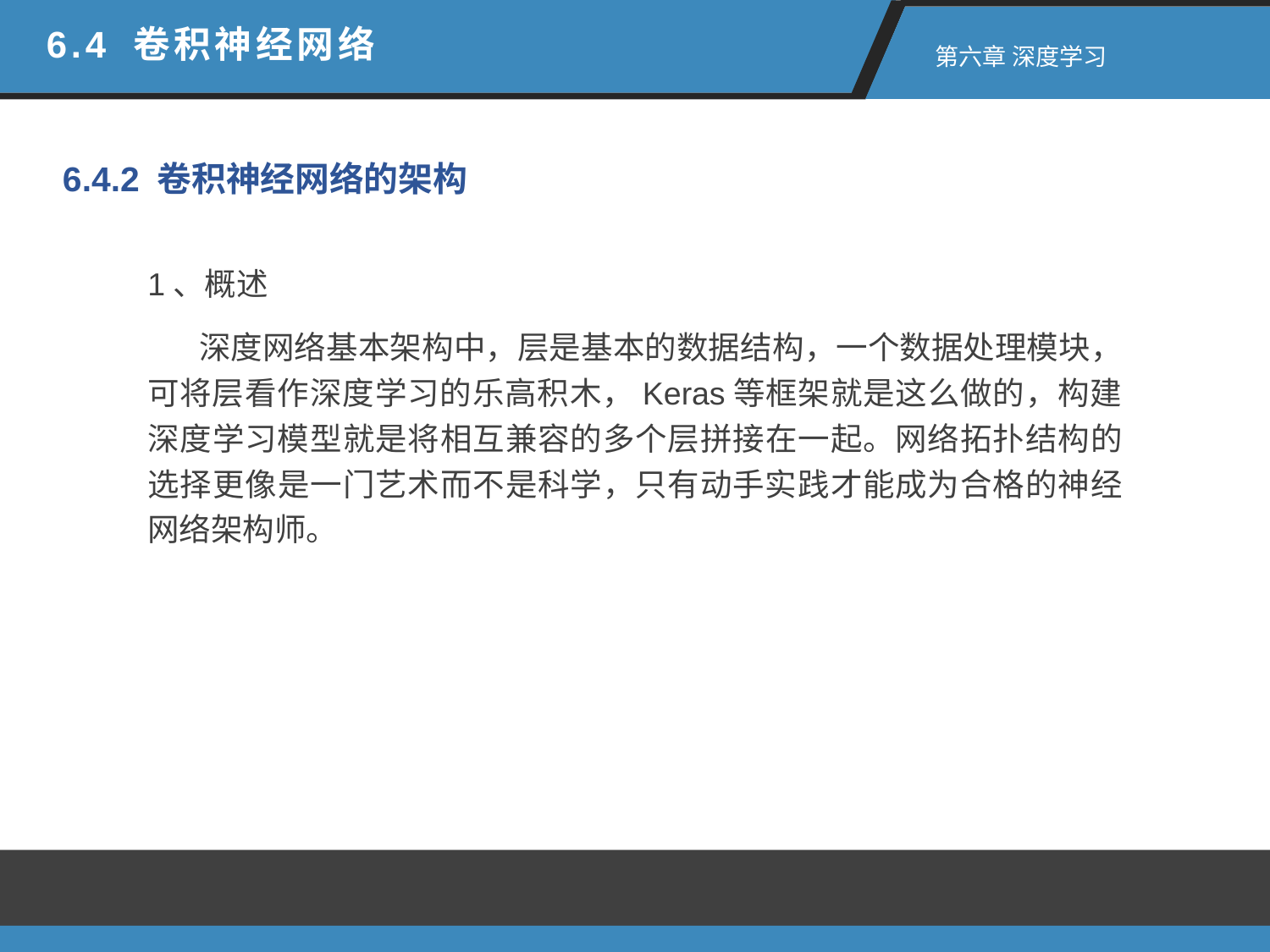

6.4 卷积神经网络
  第六章 深度学习
6.4.2 卷积神经网络的架构
1、概述
      深度网络基本架构中，层是基本的数据结构，一个数据处理模块，可将层看作深度学习的乐高积木，Keras等框架就是这么做的，构建深度学习模型就是将相互兼容的多个层拼接在一起。网络拓扑结构的选择更像是一门艺术而不是科学，只有动手实践才能成为合格的神经网络架构师。